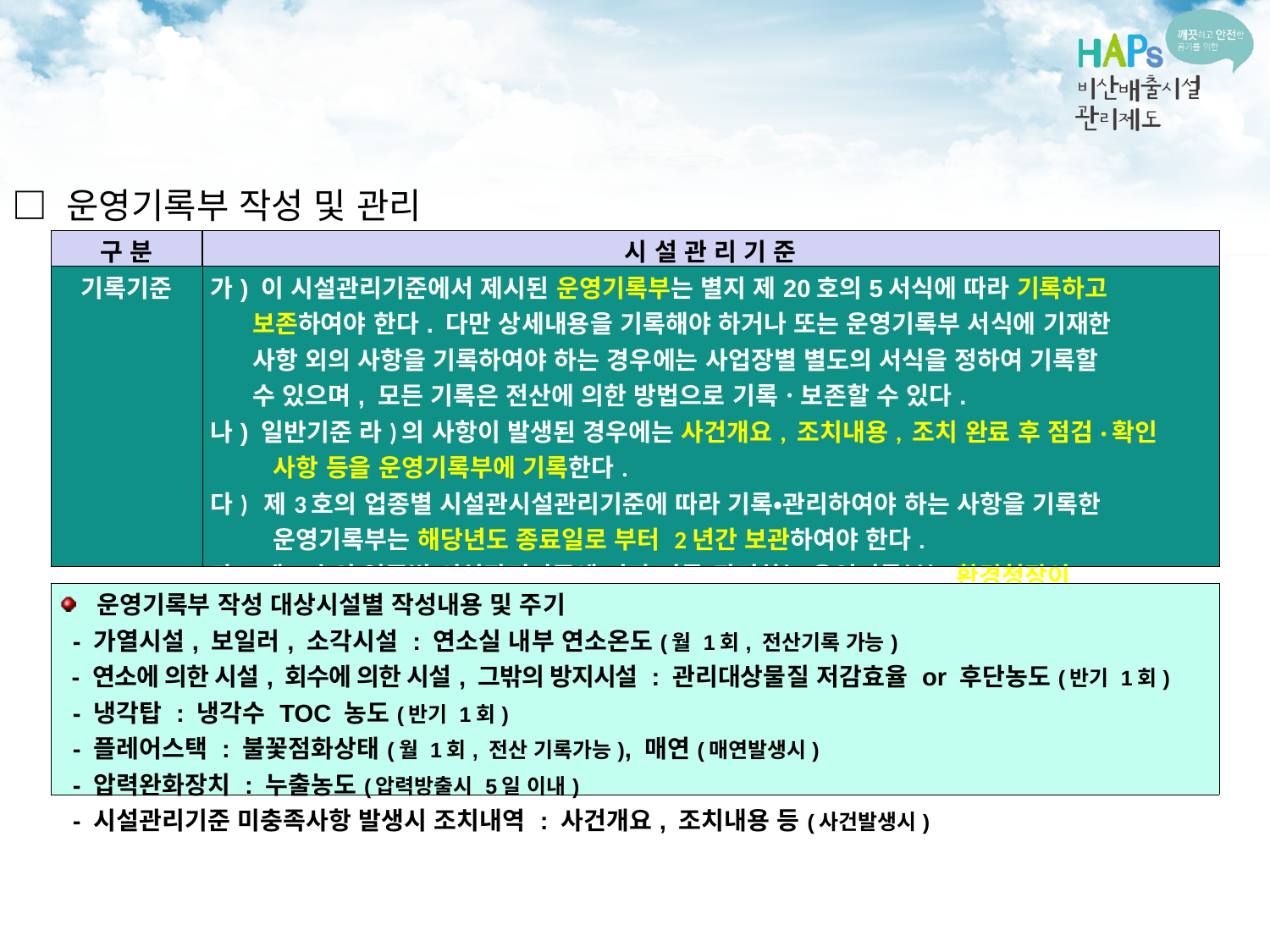

□ 운영기록부 작성 및 관리
| 구 분 | 시 설 관 리 기 준 |
| --- | --- |
| 기록기준 | 가) 이 시설관리기준에서 제시된 운영기록부는 별지 제20호의5서식에 따라 기록하고 보존하여야 한다. 다만 상세내용을 기록해야 하거나 또는 운영기록부 서식에 기재한 사항 외의 사항을 기록하여야 하는 경우에는 사업장별 별도의 서식을 정하여 기록할 수 있으며, 모든 기록은 전산에 의한 방법으로 기록ㆍ보존할 수 있다. 나) 일반기준 라)의 사항이 발생된 경우에는 사건개요, 조치내용, 조치 완료 후 점검·확인 사항 등을 운영기록부에 기록한다. 다) 제3호의 업종별 시설관시설관리기준에 따라 기록•관리하여야 하는 사항을 기록한 운영기록부는 해당년도 종료일로 부터 2년간 보관하여야 한다. 라) 제3호의 업종별 시설관리기준에 따라 기록•관리하는 운영기록부는 환경청장이 요청하면 10일 이내에 그 사본을 제출하여야 한다. |
| 운영기록부 작성 대상시설별 작성내용 및 주기 - 가열시설, 보일러, 소각시설 : 연소실 내부 연소온도(월 1회, 전산기록 가능) - 연소에 의한 시설, 회수에 의한 시설, 그밖의 방지시설 : 관리대상물질 저감효율 or 후단농도(반기 1회) - 냉각탑 : 냉각수 TOC 농도(반기 1회) - 플레어스택 : 불꽃점화상태(월 1회, 전산 기록가능), 매연(매연발생시) - 압력완화장치 : 누출농도(압력방출시 5일 이내) - 시설관리기준 미충족사항 발생시 조치내역 : 사건개요, 조치내용 등(사건발생시) |
| --- |